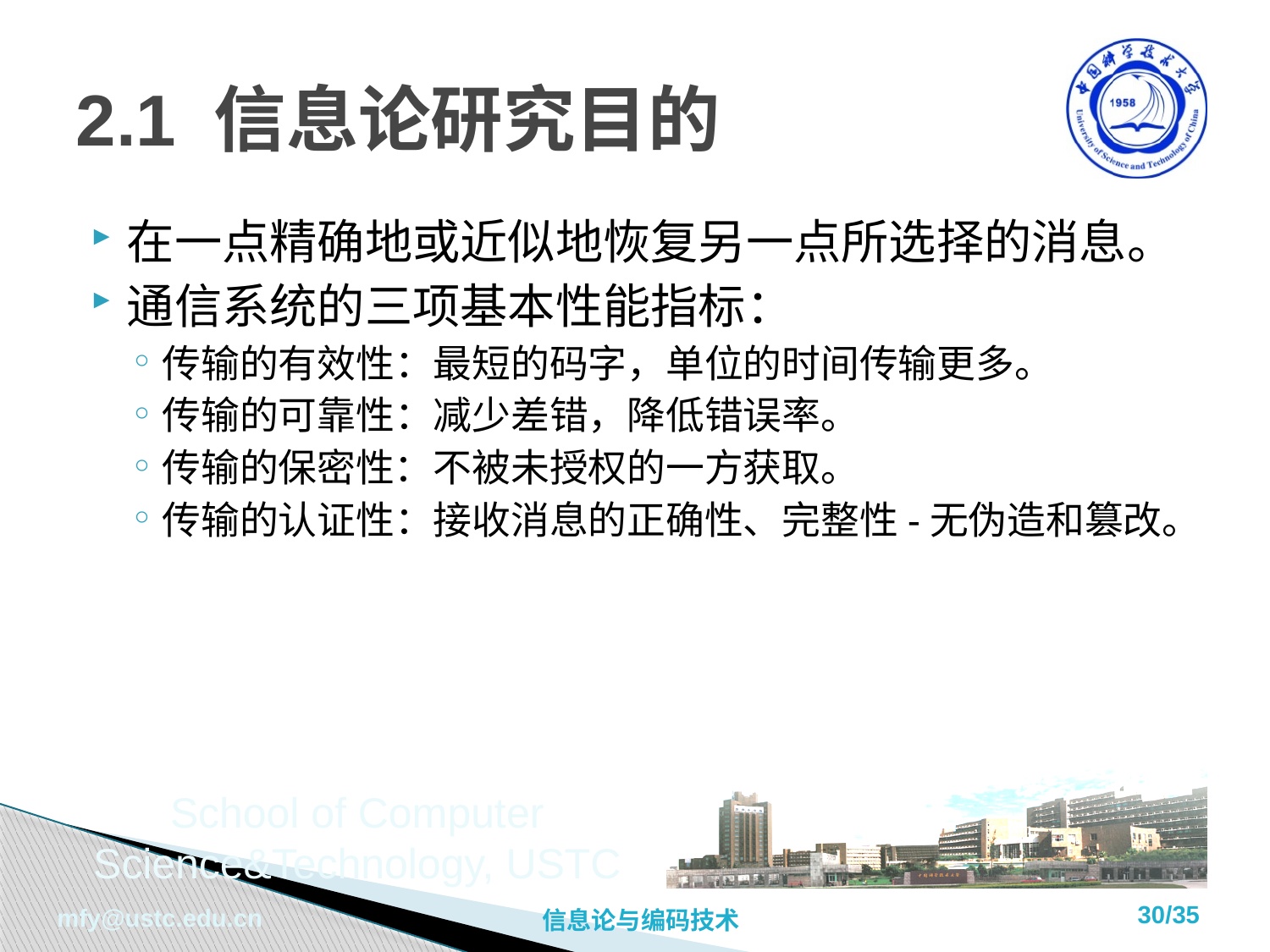

# 2.1 信息论研究目的
在一点精确地或近似地恢复另一点所选择的消息。
通信系统的三项基本性能指标：
传输的有效性：最短的码字，单位的时间传输更多。
传输的可靠性：减少差错，降低错误率。
传输的保密性：不被未授权的一方获取。
传输的认证性：接收消息的正确性、完整性-无伪造和篡改。